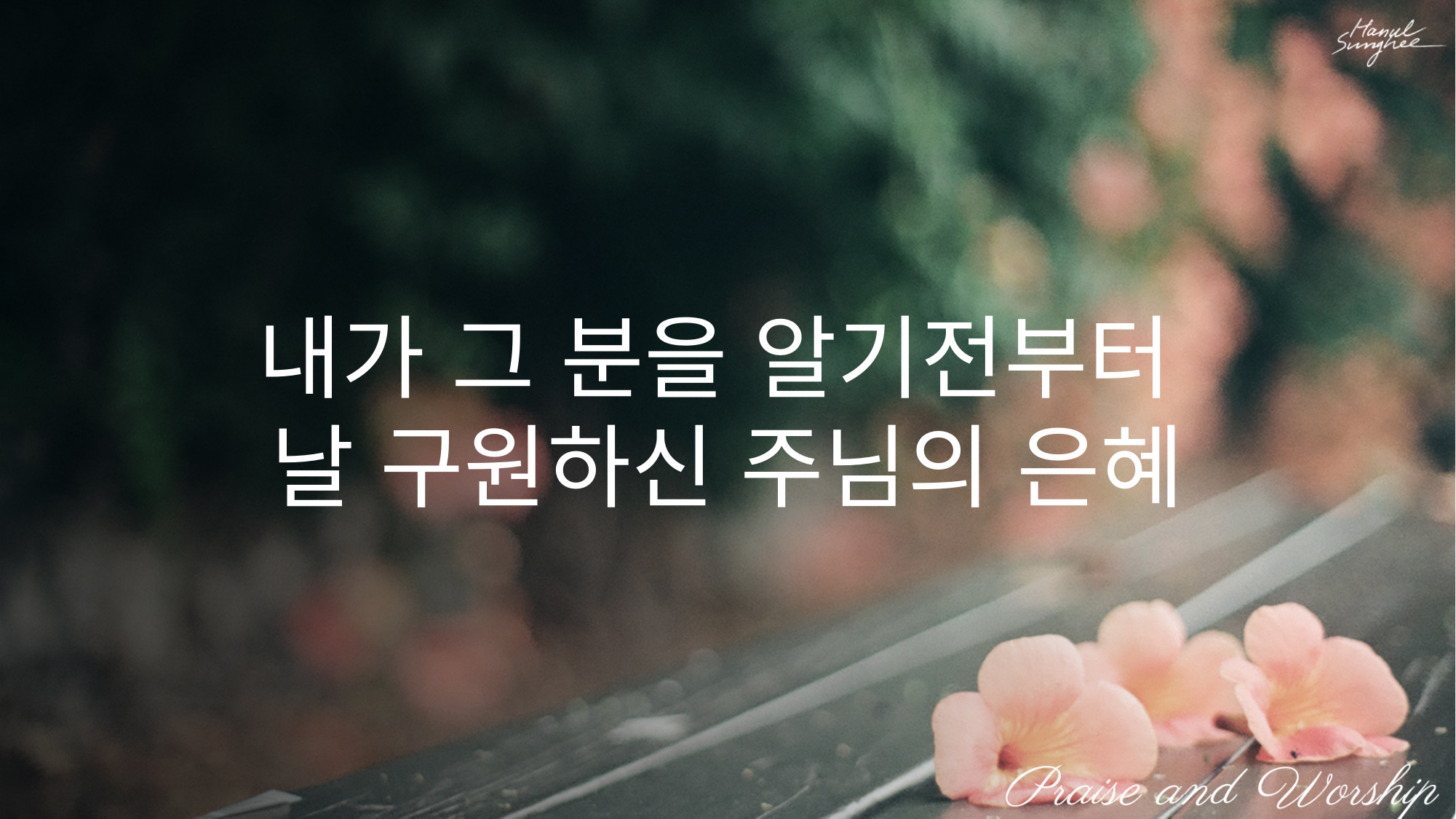

내가 그 분을 알기전부터
날 구원하신 주님의 은혜